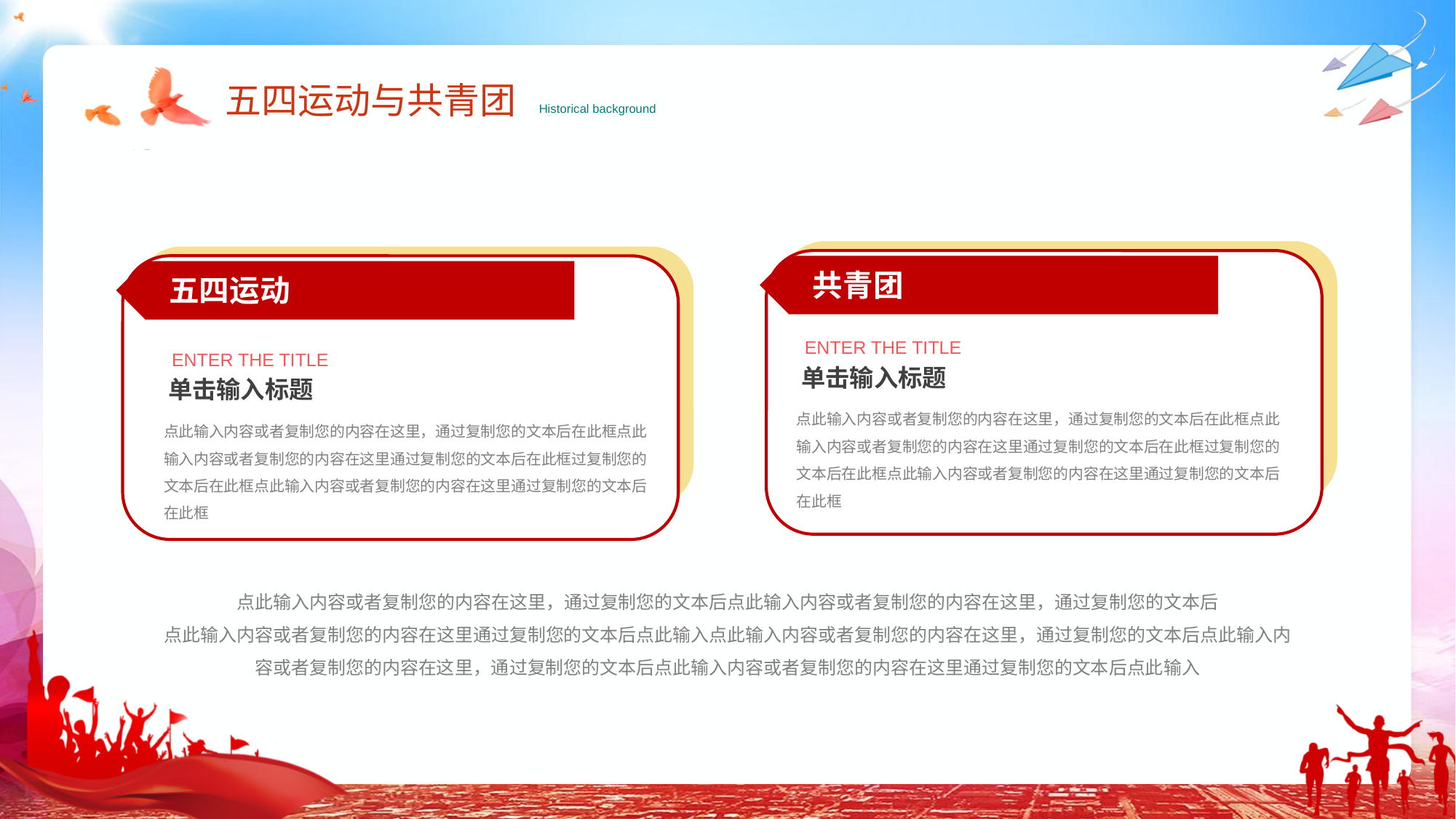

五四运动与共青团
Historical background

共青团

ENTER THE TITLE
单击输入标题
点此输入内容或者复制您的内容在这里，通过复制您的文本后在此框点此输入内容或者复制您的内容在这里通过复制您的文本后在此框过复制您的文本后在此框点此输入内容或者复制您的内容在这里通过复制您的文本后在此框

五四运动

ENTER THE TITLE
单击输入标题
点此输入内容或者复制您的内容在这里，通过复制您的文本后在此框点此输入内容或者复制您的内容在这里通过复制您的文本后在此框过复制您的文本后在此框点此输入内容或者复制您的内容在这里通过复制您的文本后在此框

点此输入内容或者复制您的内容在这里，通过复制您的文本后点此输入内容或者复制您的内容在这里，通过复制您的文本后
点此输入内容或者复制您的内容在这里通过复制您的文本后点此输入点此输入内容或者复制您的内容在这里，通过复制您的文本后点此输入内容或者复制您的内容在这里，通过复制您的文本后点此输入内容或者复制您的内容在这里通过复制您的文本后点此输入